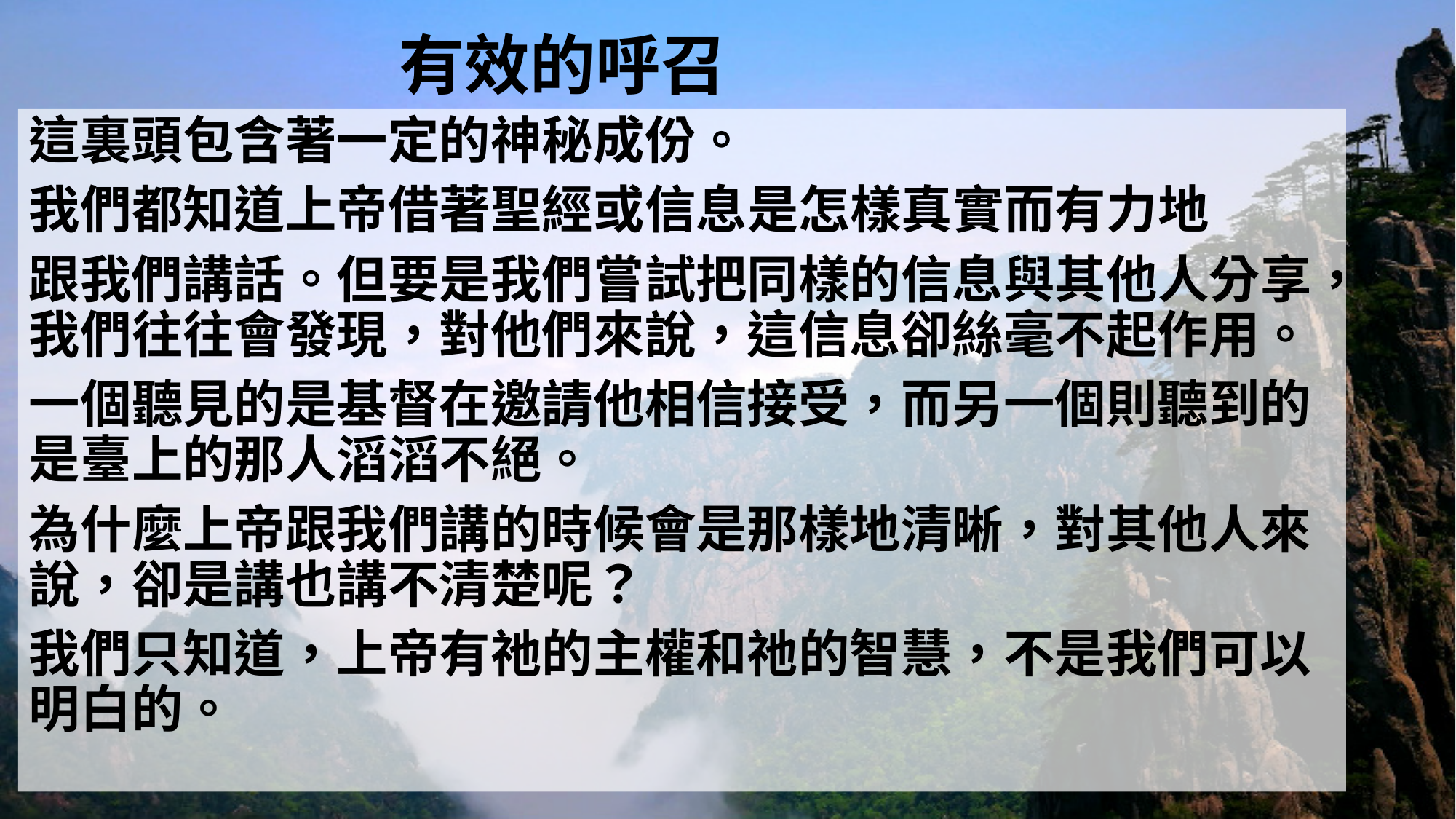

# 有效的呼召
這裏頭包含著一定的神秘成份。
我們都知道上帝借著聖經或信息是怎樣真實而有力地
跟我們講話。但要是我們嘗試把同樣的信息與其他人分享，我們往往會發現，對他們來說，這信息卻絲毫不起作用。
一個聽見的是基督在邀請他相信接受，而另一個則聽到的是臺上的那人滔滔不絕。
為什麼上帝跟我們講的時候會是那樣地清晰，對其他人來說，卻是講也講不清楚呢？
我們只知道，上帝有祂的主權和祂的智慧，不是我們可以明白的。